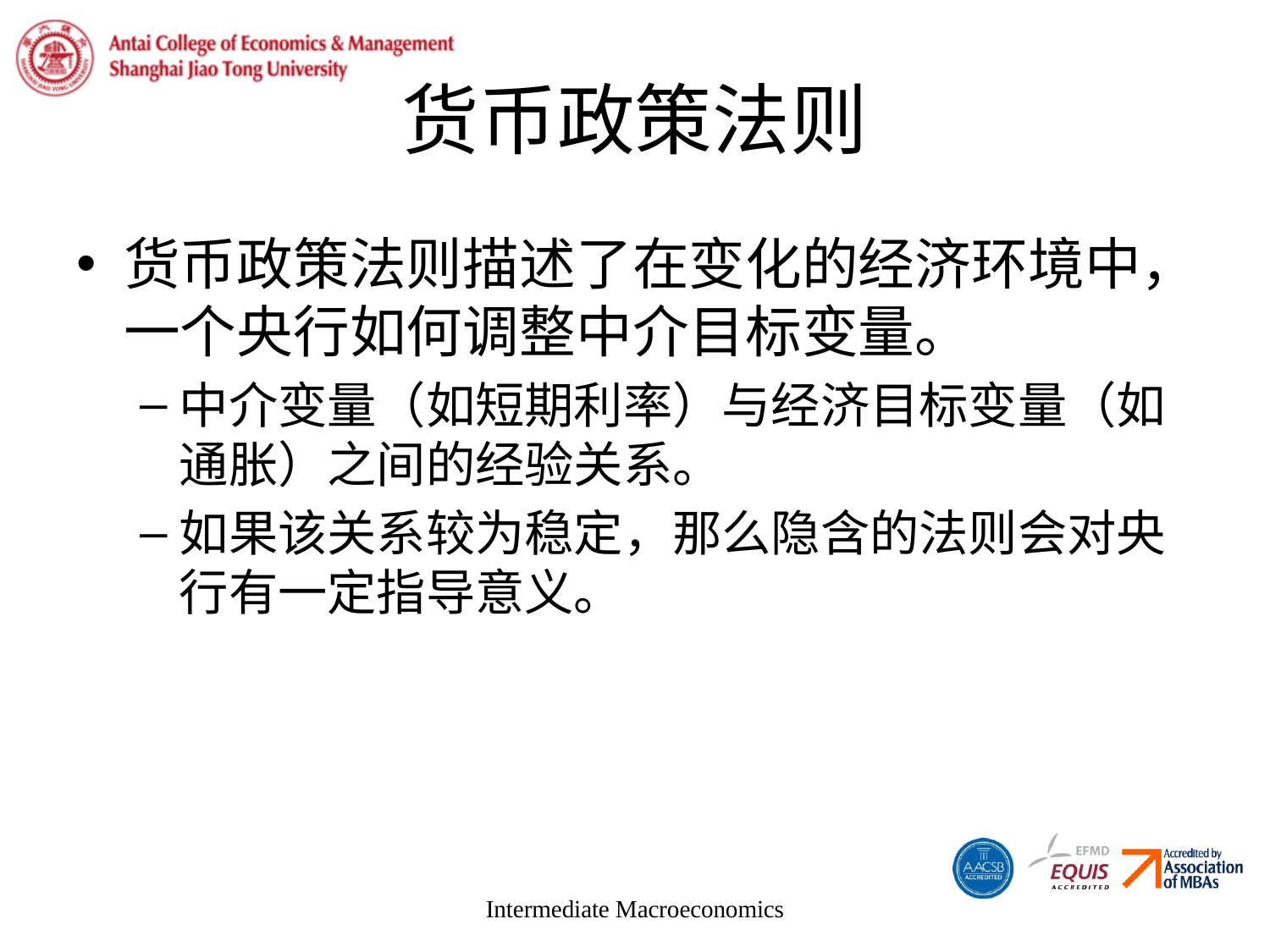

# 货币政策法则
货币政策法则描述了在变化的经济环境中，一个央行如何调整中介目标变量。
中介变量（如短期利率）与经济目标变量（如通胀）之间的经验关系。
如果该关系较为稳定，那么隐含的法则会对央行有一定指导意义。
Intermediate Macroeconomics